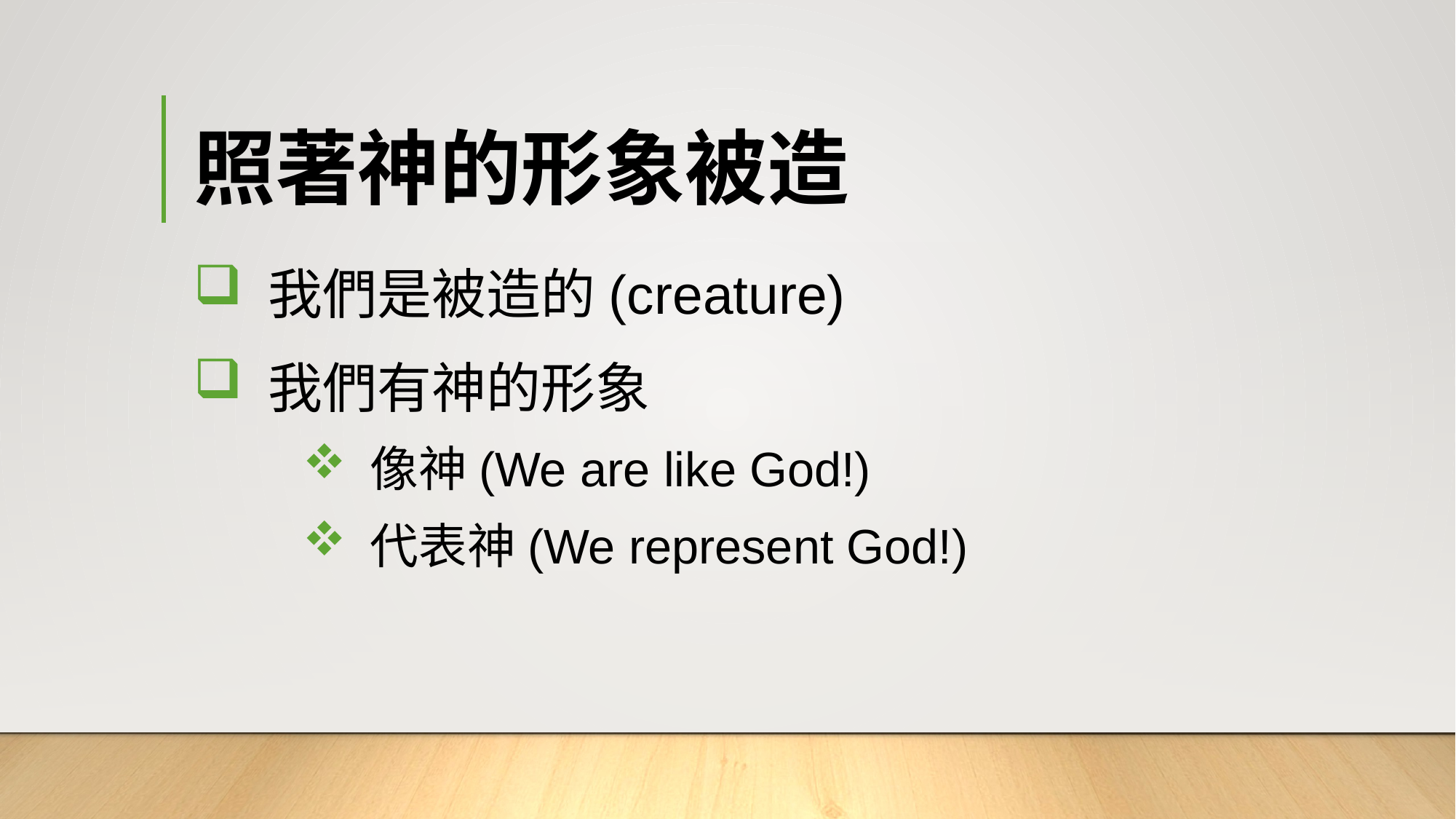

# 照著神的形象被造
 我們是被造的(creature)
 我們有神的形象
 像神(We are like God!)
 代表神(We represent God!)